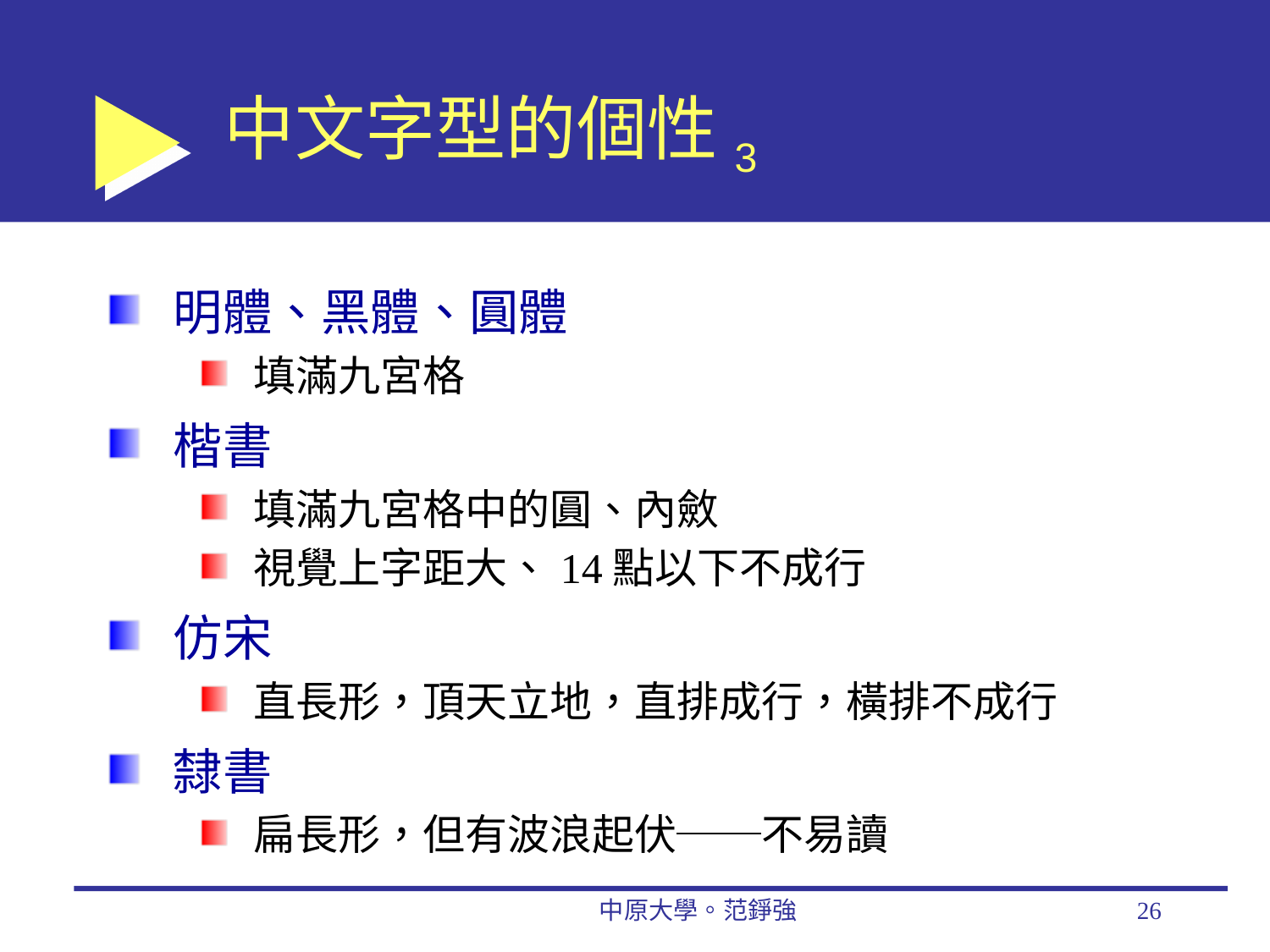

# 中文字型的個性3
明體、黑體、圓體
填滿九宮格
楷書
填滿九宮格中的圓、內斂
視覺上字距大、14點以下不成行
仿宋
直長形，頂天立地，直排成行，橫排不成行
隸書
扁長形，但有波浪起伏──不易讀
中原大學。范錚強
26